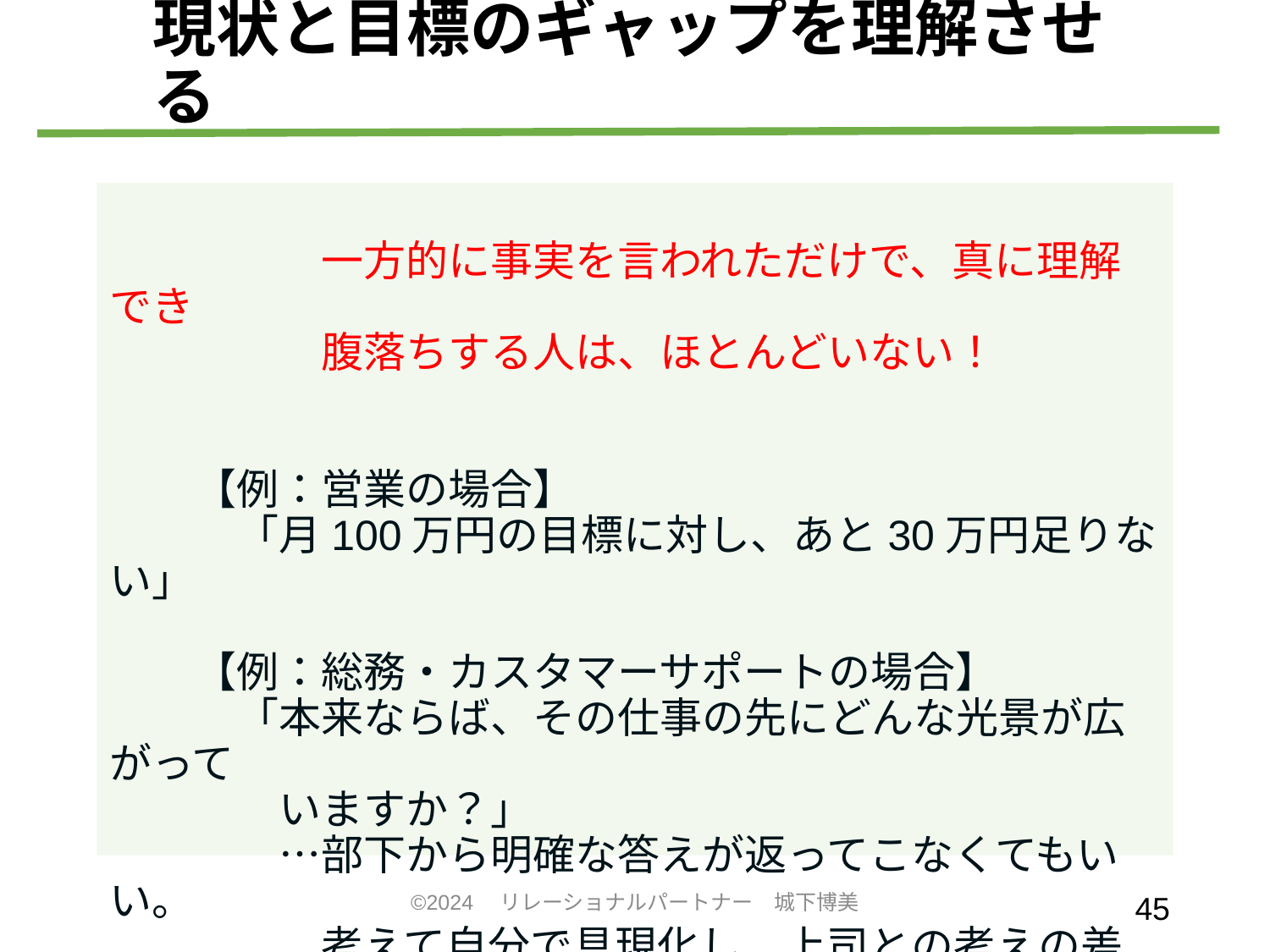

# 現状と目標のギャップを理解させる

　　　　　一方的に事実を言われただけで、真に理解でき
　　　　　腹落ちする人は、ほとんどいない！

　　【例：営業の場合】
　　　「月100万円の目標に対し、あと30万円足りない」

　　【例：総務・カスタマーサポートの場合】
　　　「本来ならば、その仕事の先にどんな光景が広がって
　　　　いますか？」
　　　　…部下から明確な答えが返ってこなくてもいい。
　　　　　考えて自分で具現化し、上司との考えの差を
　　　　　認識するところに意義がある

©2024　リレーショナルパートナー　城下博美
45